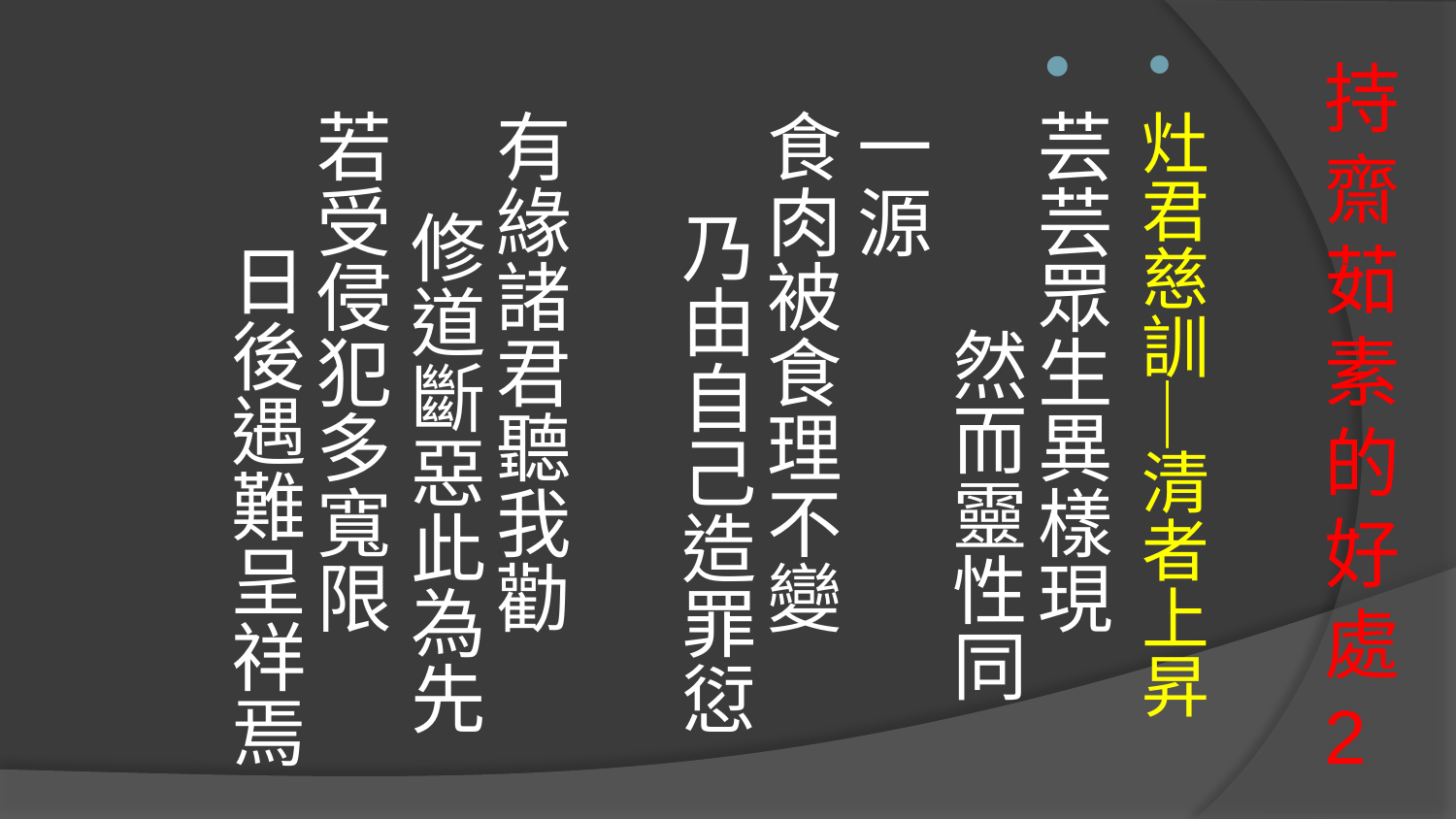

灶君慈訓─清者上昇
芸芸眾生異樣現                      然而靈性同一源
食肉被食理不變               乃由自己造罪愆
有緣諸君聽我勸               修道斷惡此為先
若受侵犯多寬限                 日後遇難呈祥焉
# 持齋茹素的好處2